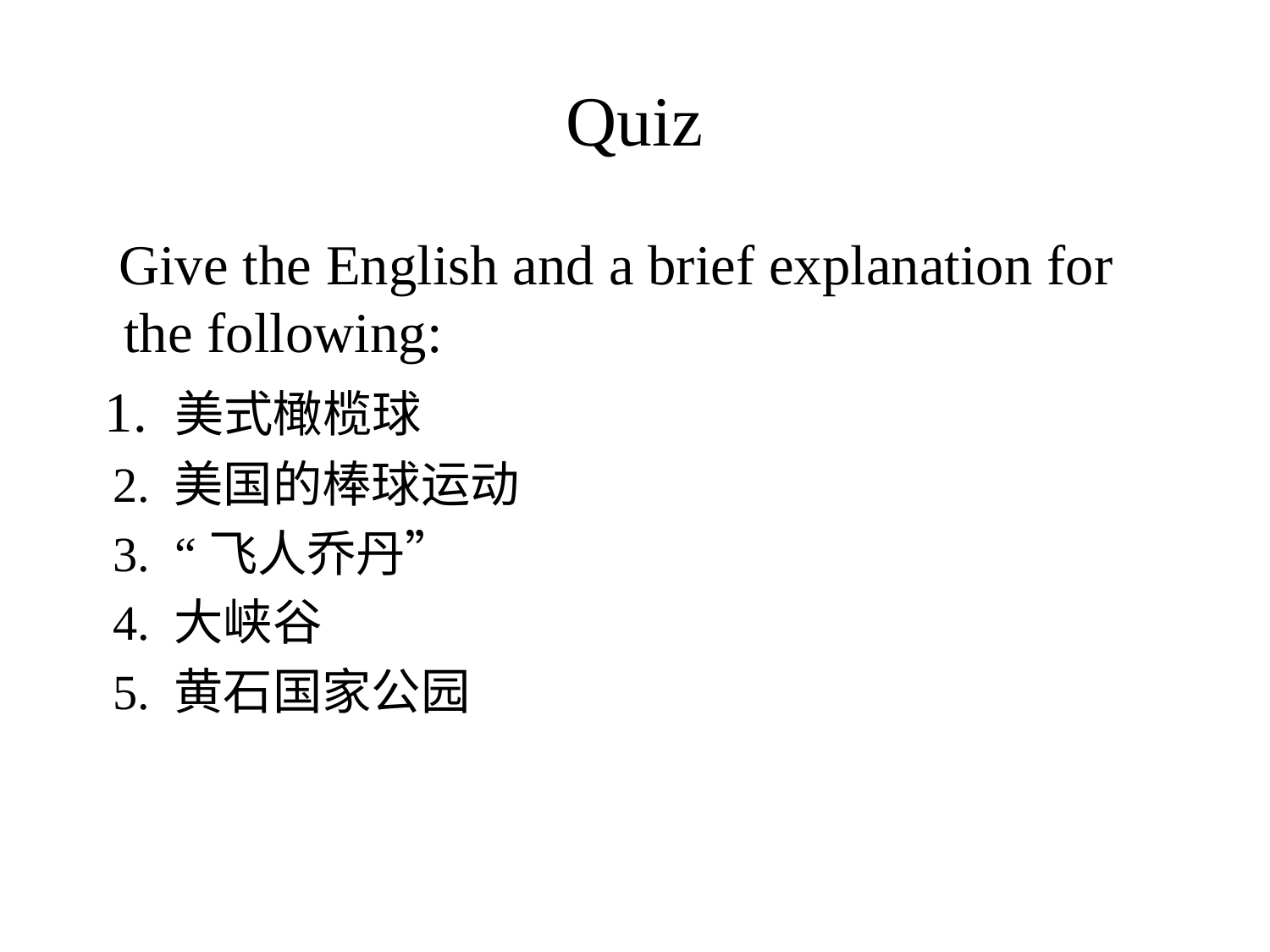

# Quiz
   Give the English and a brief explanation for the following:
  1. 美式橄榄球
   2. 美国的棒球运动
   3.  “飞人乔丹”
   4. 大峡谷
   5. 黄石国家公园